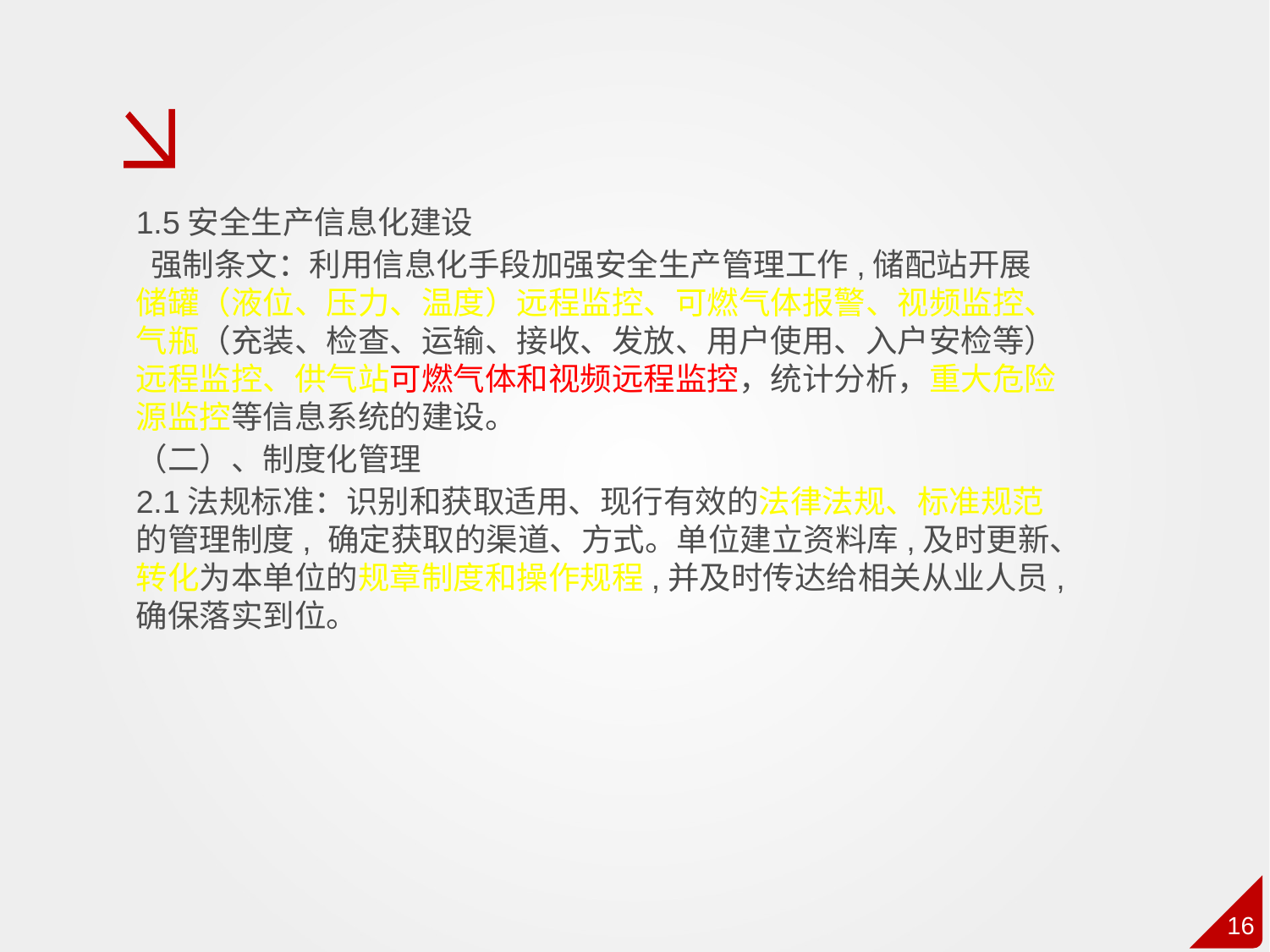

1.5安全生产信息化建设
 强制条文：利用信息化手段加强安全生产管理工作,储配站开展储罐（液位、压力、温度）远程监控、可燃气体报警、视频监控、气瓶（充装、检查、运输、接收、发放、用户使用、入户安检等）远程监控、供气站可燃气体和视频远程监控，统计分析，重大危险源监控等信息系统的建设。
（二）、制度化管理
2.1法规标准：识别和获取适用、现行有效的法律法规、标准规范的管理制度, 确定获取的渠道、方式。单位建立资料库,及时更新、转化为本单位的规章制度和操作规程,并及时传达给相关从业人员,确保落实到位。